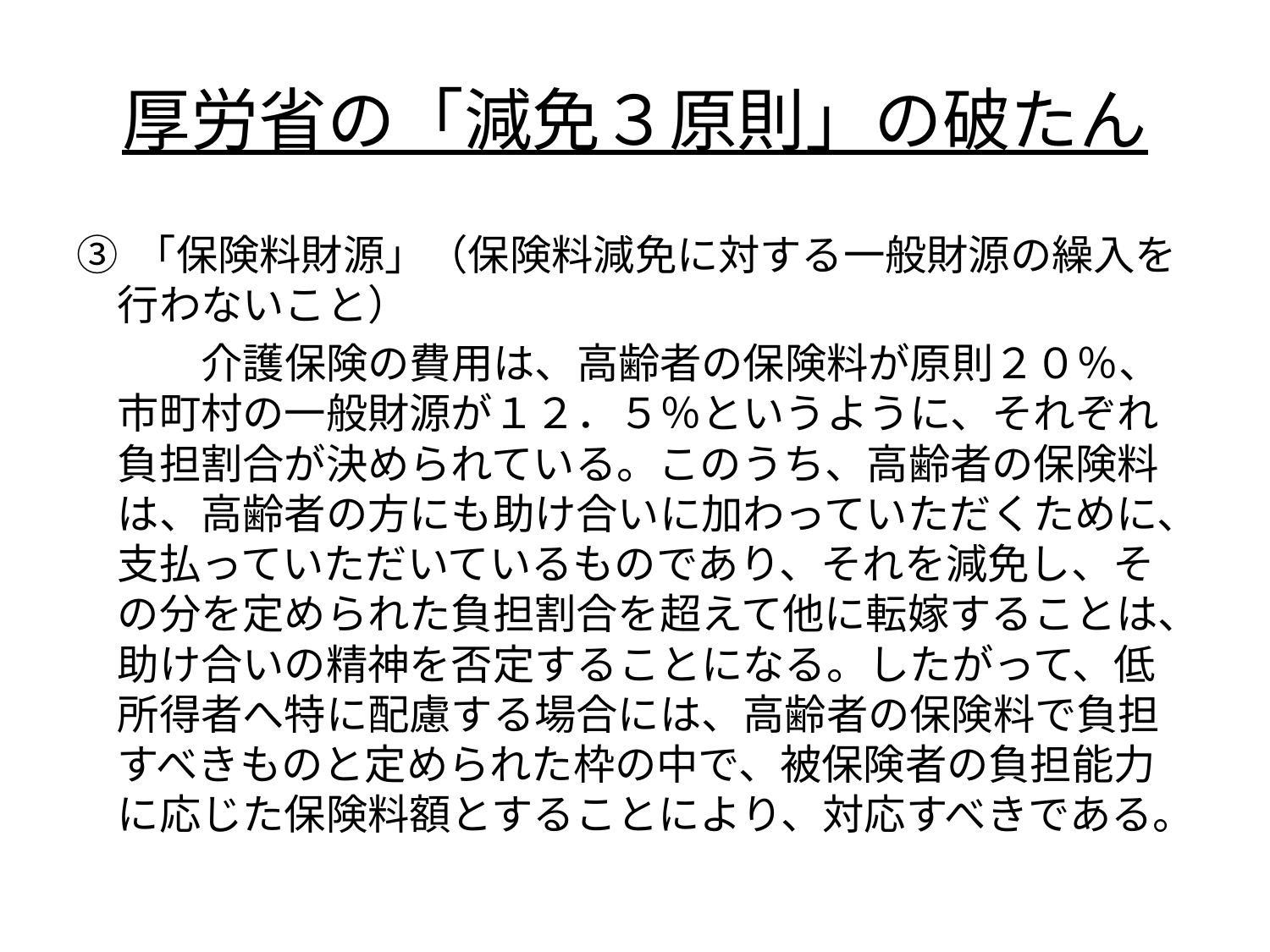

# 厚労省の「減免３原則」の破たん
③ 「保険料財源」（保険料減免に対する一般財源の繰入を行わないこと）
　　　介護保険の費用は、高齢者の保険料が原則２０％、市町村の一般財源が１２．５％というように、それぞれ負担割合が決められている。このうち、高齢者の保険料は、高齢者の方にも助け合いに加わっていただくために、支払っていただいているものであり、それを減免し、その分を定められた負担割合を超えて他に転嫁することは、助け合いの精神を否定することになる。したがって、低所得者へ特に配慮する場合には、高齢者の保険料で負担すべきものと定められた枠の中で、被保険者の負担能力に応じた保険料額とすることにより、対応すべきである。